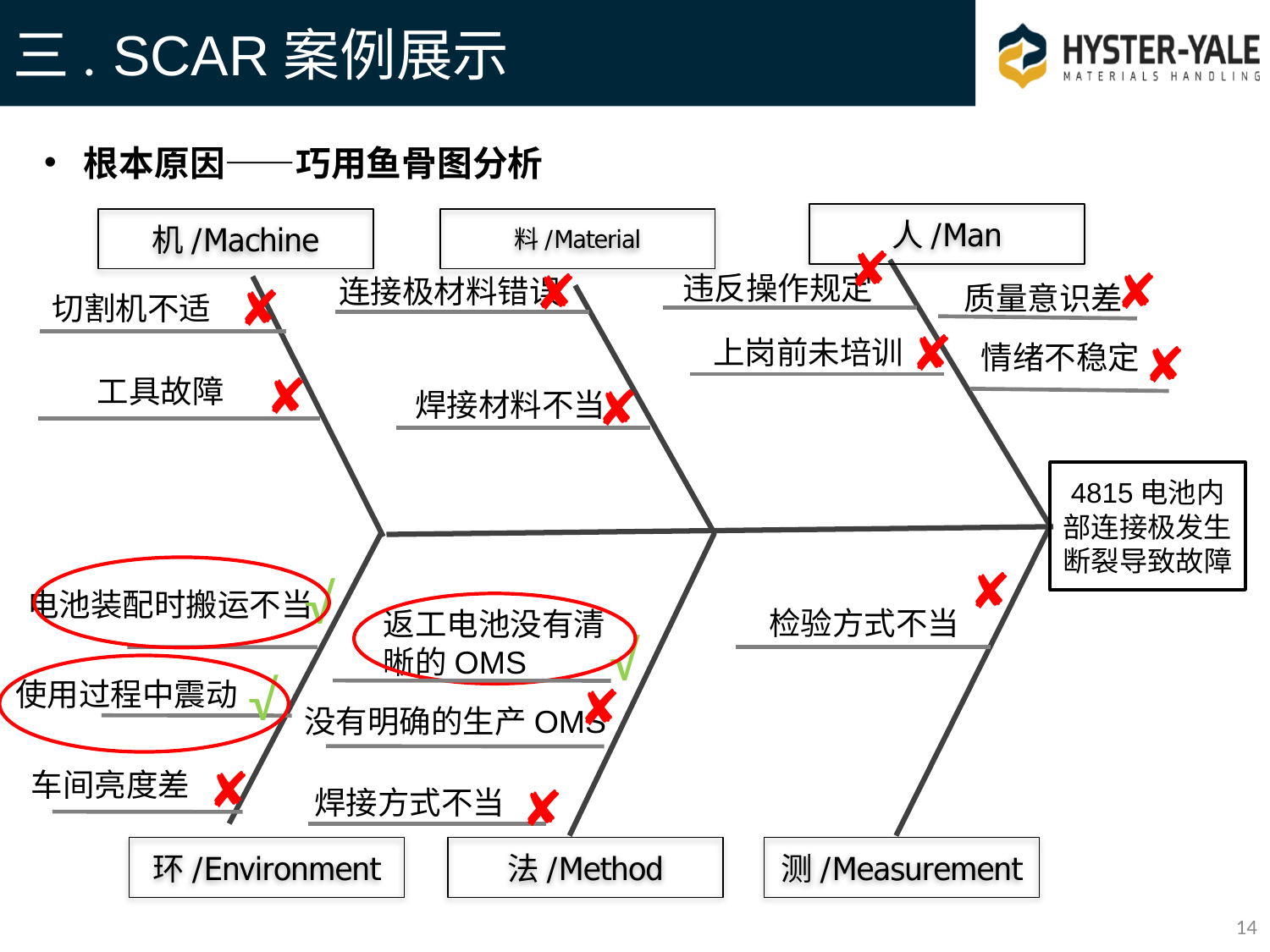

# 三. SCAR案例展示
根本原因——巧用鱼骨图分析
人/Man
机/Machine
料/Material
✘
✘
✘
违反操作规定
连接极材料错误
✘
质量意识差
切割机不适
✘
上岗前未培训
✘
情绪不稳定
✘
工具故障
✘
焊接材料不当
4815电池内部连接极发生断裂导致故障
✘

√
电池装配时搬运不当

检验方式不当
返工电池没有清晰的OMS
√

√
使用过程中震动
✘
没有明确的生产OMS
✘
车间亮度差
✘
焊接方式不当
环/Environment
法/Method
测/Measurement
14